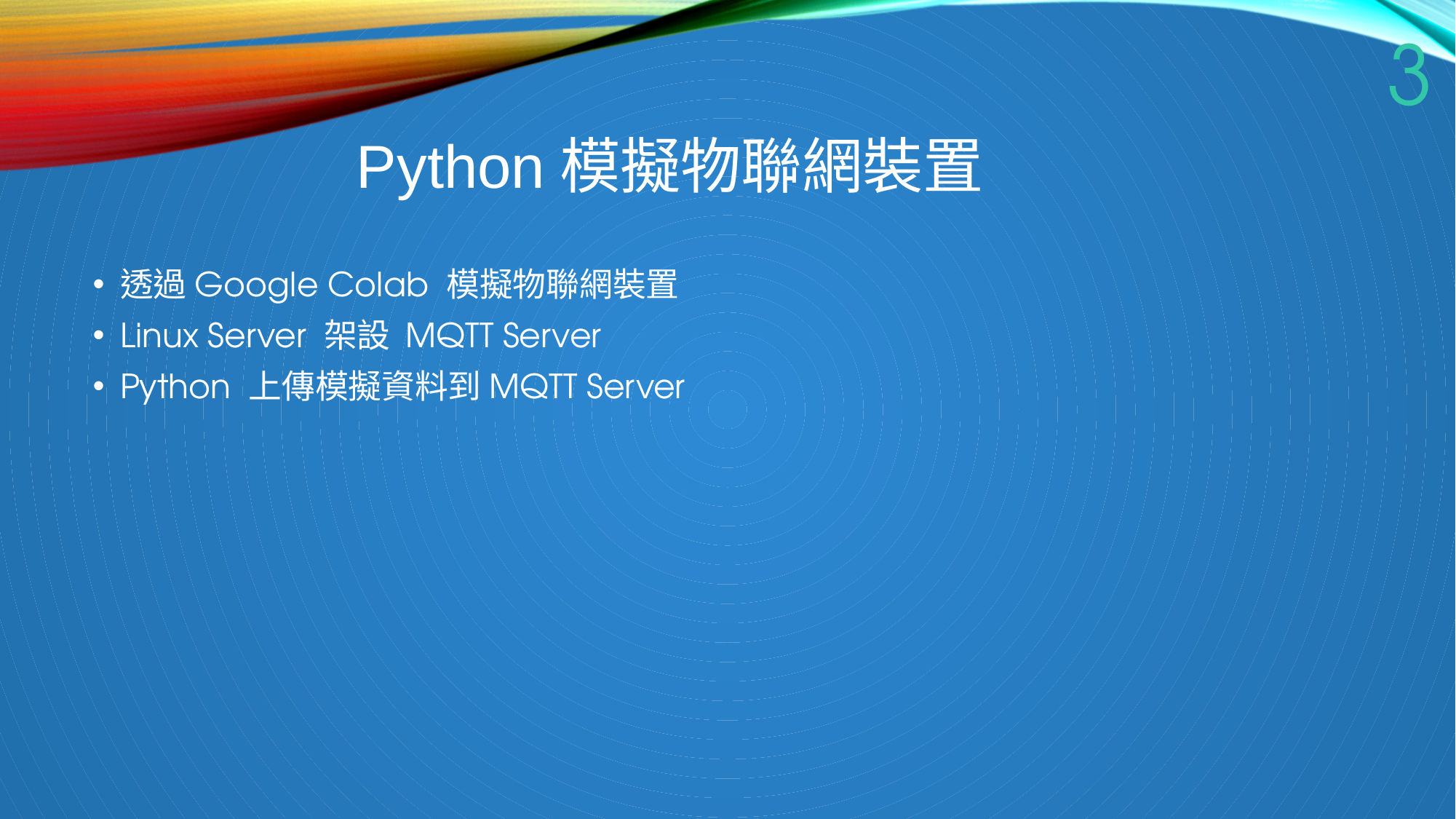

3
# Python模擬物聯網裝置
透過Google Colab 模擬物聯網裝置
Linux Server 架設 MQTT Server
Python 上傳模擬資料到MQTT Server